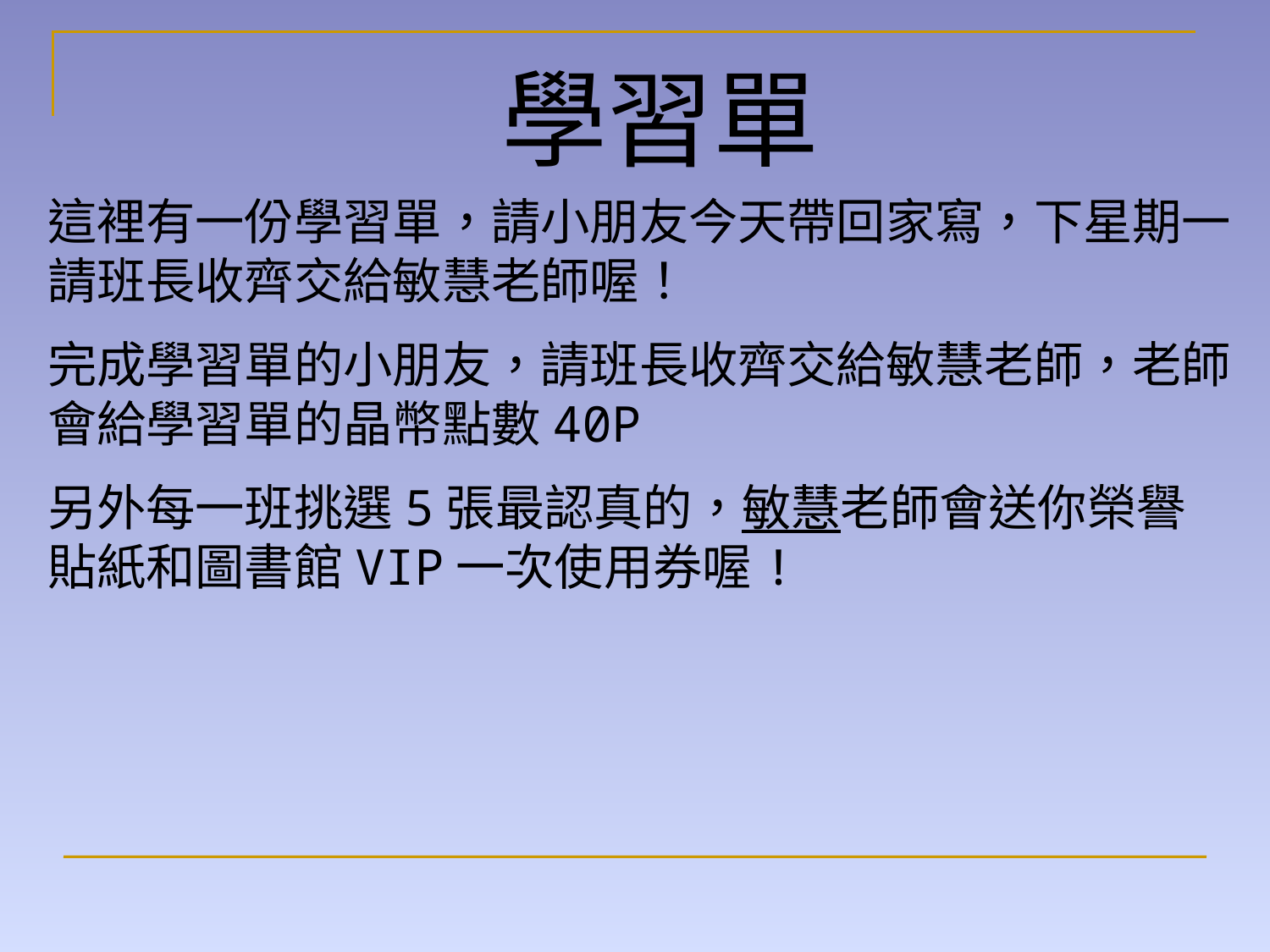

學習單
這裡有一份學習單，請小朋友今天帶回家寫，下星期一請班長收齊交給敏慧老師喔！
完成學習單的小朋友，請班長收齊交給敏慧老師，老師會給學習單的晶幣點數40P
另外每一班挑選5張最認真的，敏慧老師會送你榮譽貼紙和圖書館VIP一次使用券喔!